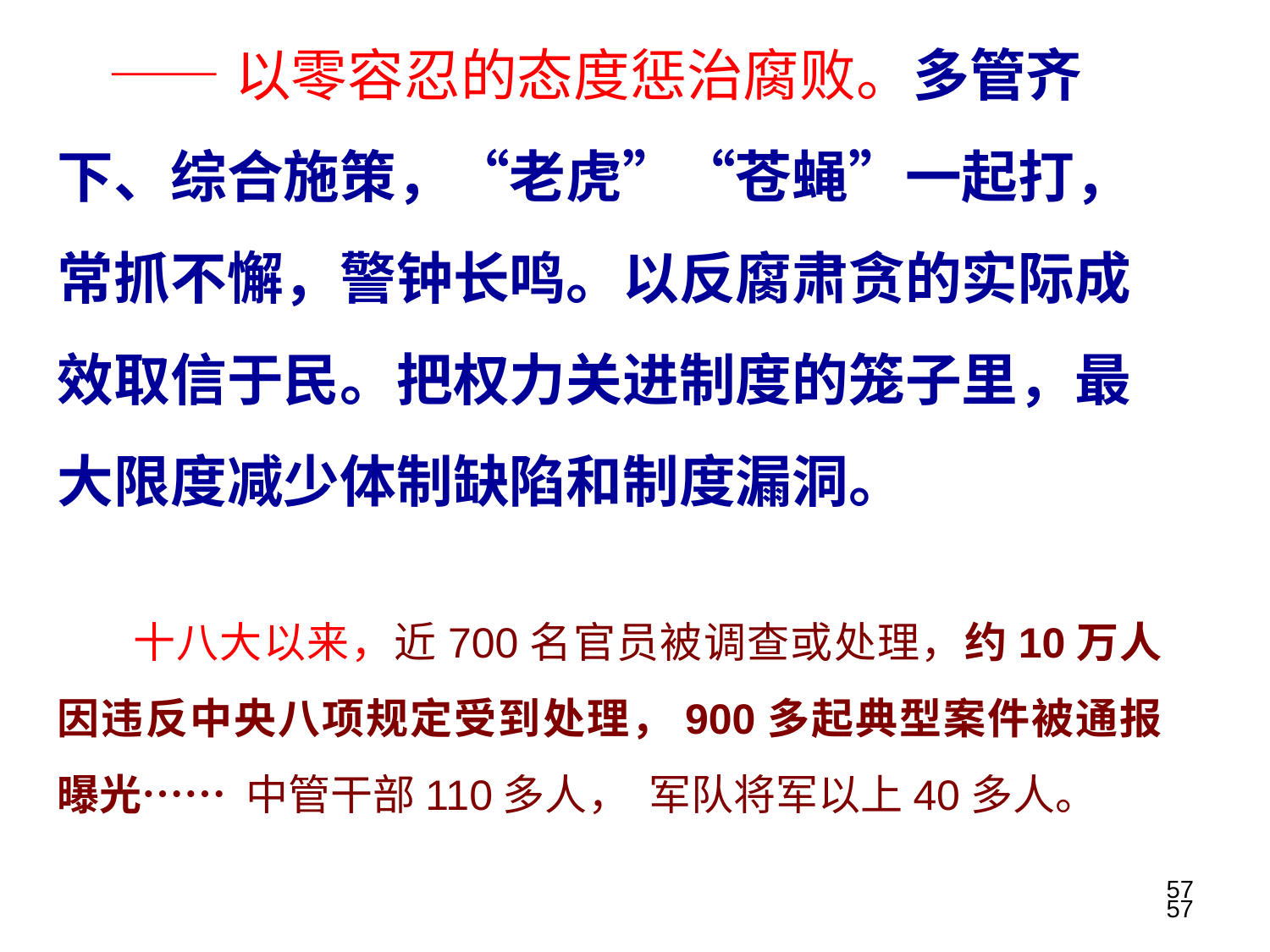

——以零容忍的态度惩治腐败。多管齐下、综合施策，“老虎”“苍蝇”一起打，常抓不懈，警钟长鸣。以反腐肃贪的实际成效取信于民。把权力关进制度的笼子里，最大限度减少体制缺陷和制度漏洞。

      十八大以来，近700名官员被调查或处理，约10万人因违反中央八项规定受到处理，900多起典型案件被通报曝光……  中管干部110多人，  军队将军以上40多人。

57
57